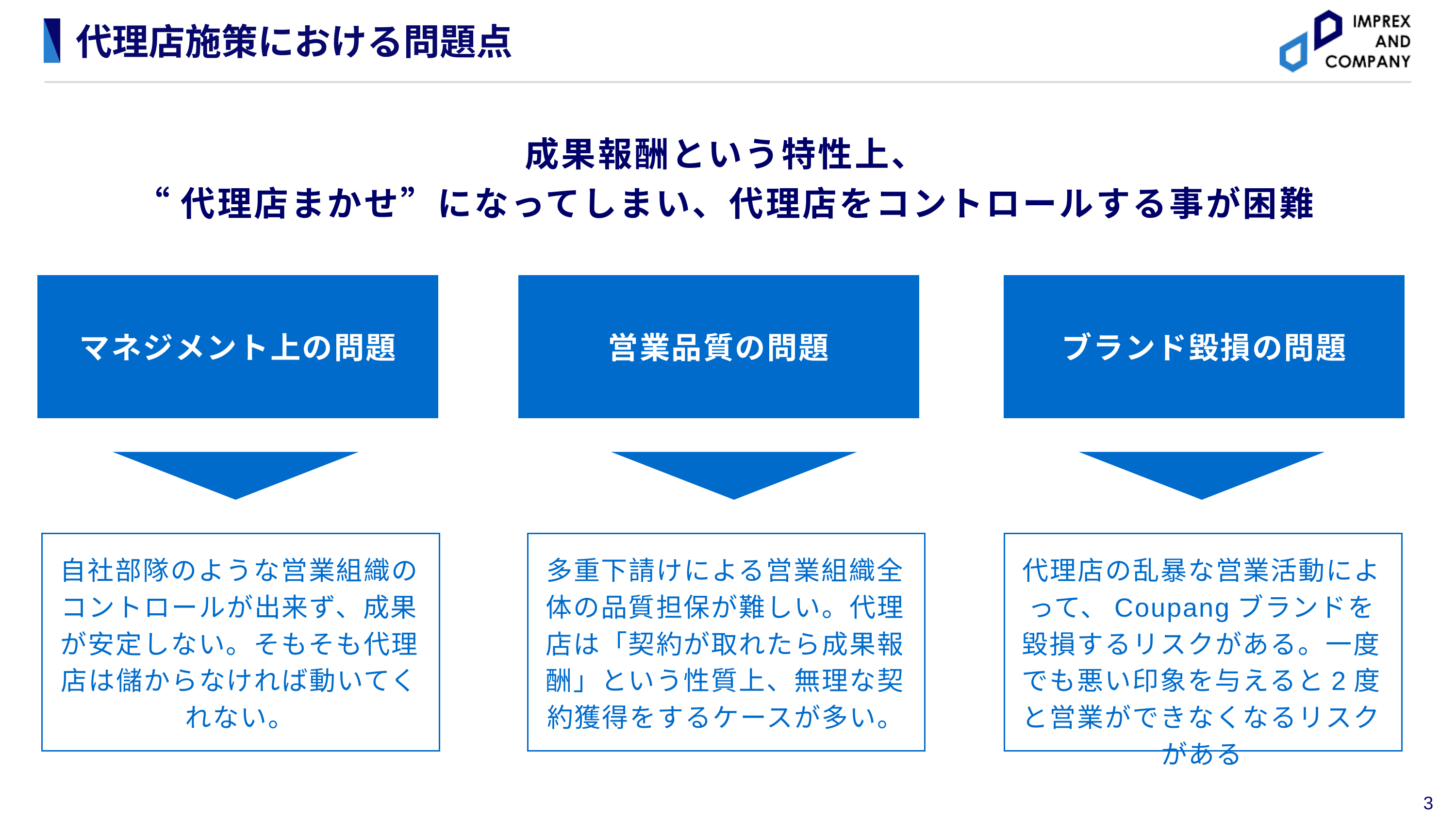

代理店施策における問題点

成果報酬という特性上、
“代理店まかせ”になってしまい、代理店をコントロールする事が困難

マネジメント上の問題
営業品質の問題
ブランド毀損の問題

自社部隊のような営業組織のコントロールが出来ず、成果が安定しない。そもそも代理店は儲からなければ動いてくれない。
多重下請けによる営業組織全体の品質担保が難しい。代理店は「契約が取れたら成果報酬」という性質上、無理な契約獲得をするケースが多い。
代理店の乱暴な営業活動によって、Coupangブランドを毀損するリスクがある。一度でも悪い印象を与えると2度と営業ができなくなるリスクがある
3